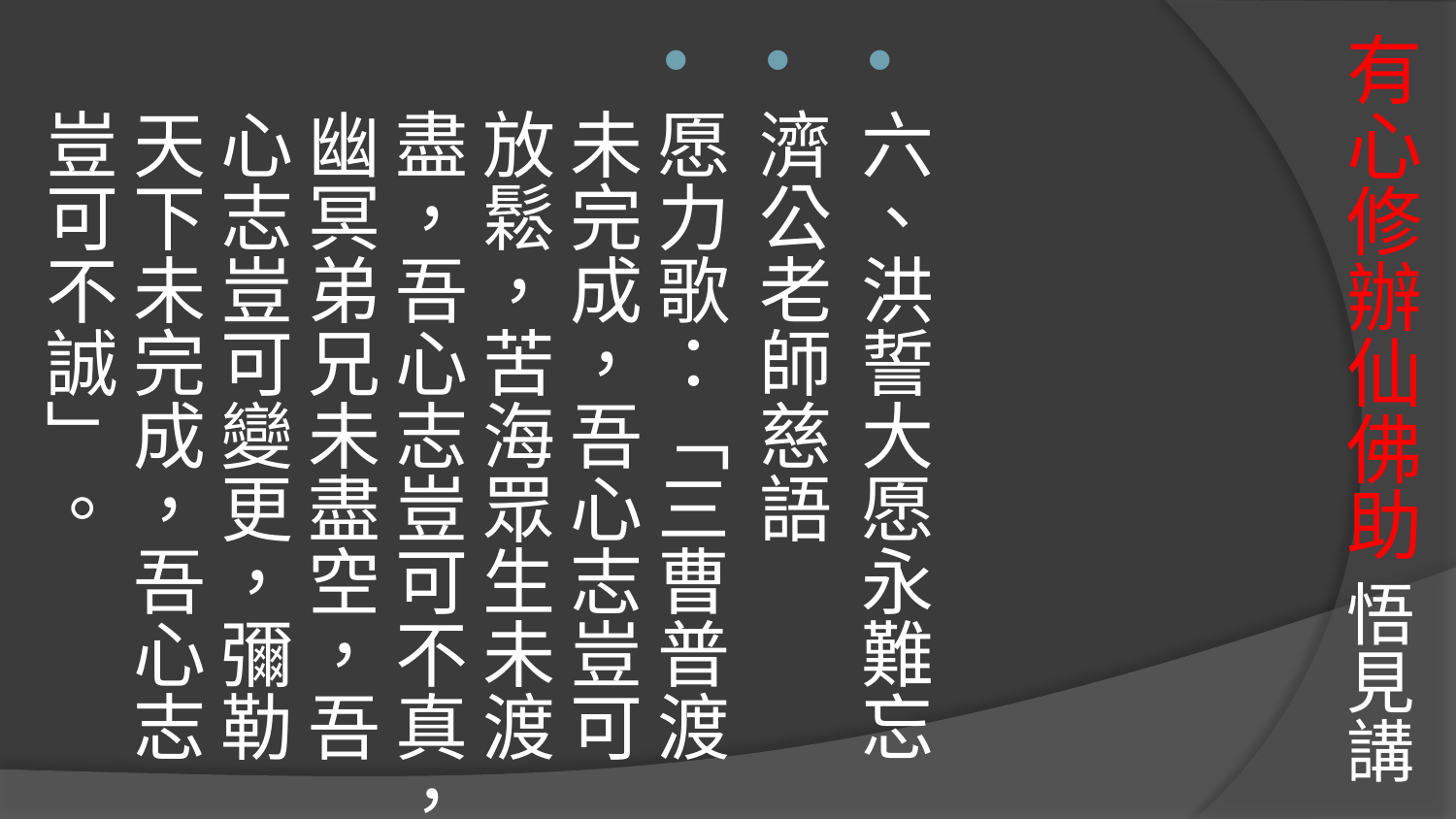

# 有心修辦仙佛助 悟見講
六、洪誓大愿永難忘
濟公老師慈語
愿力歌：「三曹普渡未完成，吾心志豈可放鬆，苦海眾生未渡盡，吾心志豈可不真，幽冥弟兄未盡空，吾心志豈可變更，彌勒天下未完成，吾心志豈可不誠」。